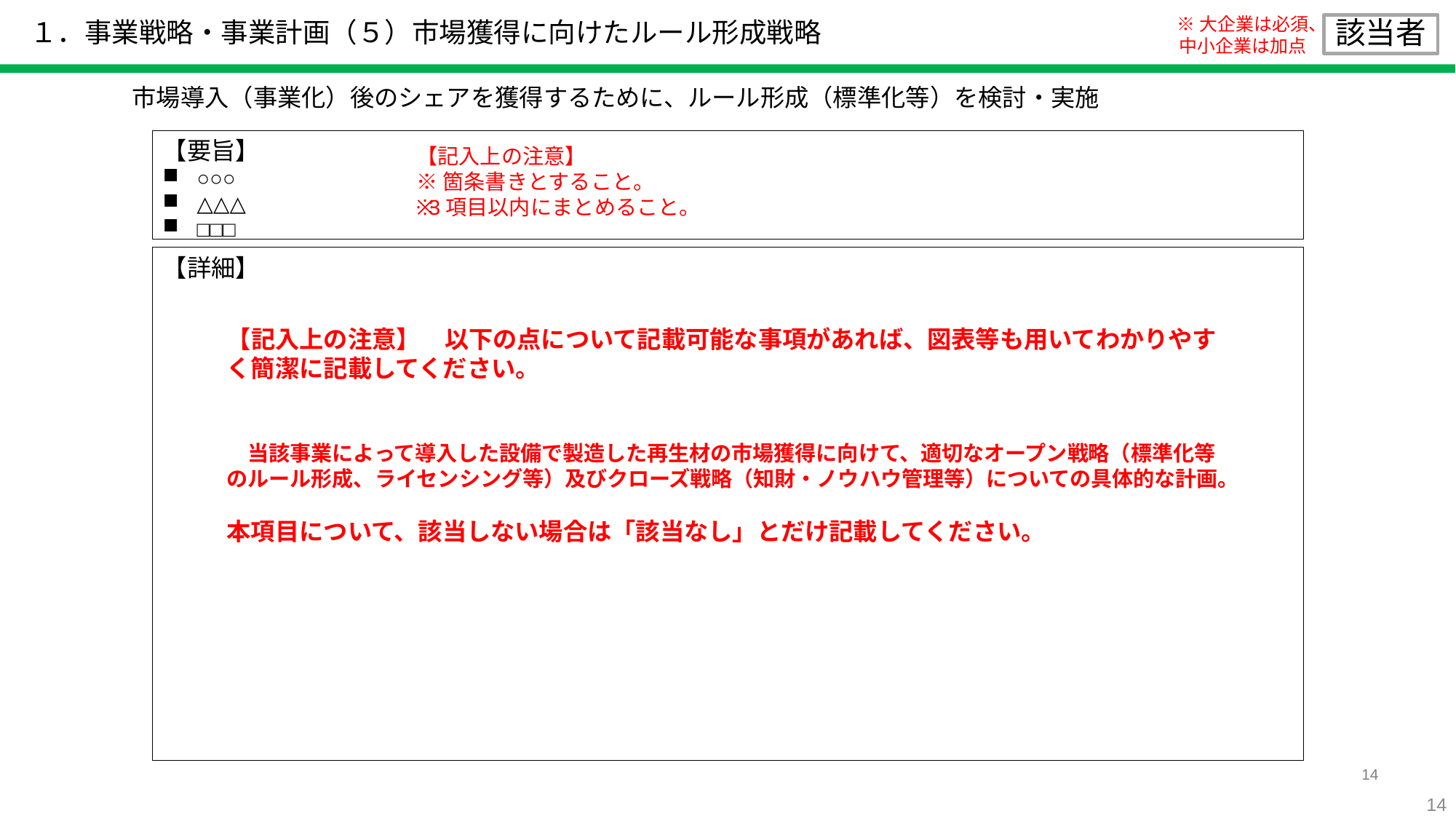

※大企業は必須、
中小企業は加点
該当者
# １．事業戦略・事業計画（５）市場獲得に向けたルール形成戦略
市場導入（事業化）後のシェアを獲得するために、ルール形成（標準化等）を検討・実施
【要旨】
○○○
△△△
□□□
【記入上の注意】
※箇条書きとすること。
※3項目以内にまとめること。
【詳細】
【記入上の注意】　以下の点について記載可能な事項があれば、図表等も用いてわかりやすく簡潔に記載してください。

　当該事業によって導入した設備で製造した再生材の市場獲得に向けて、適切なオープン戦略（標準化等のルール形成、ライセンシング等）及びクローズ戦略（知財・ノウハウ管理等）についての具体的な計画。

本項目について、該当しない場合は「該当なし」とだけ記載してください。

14